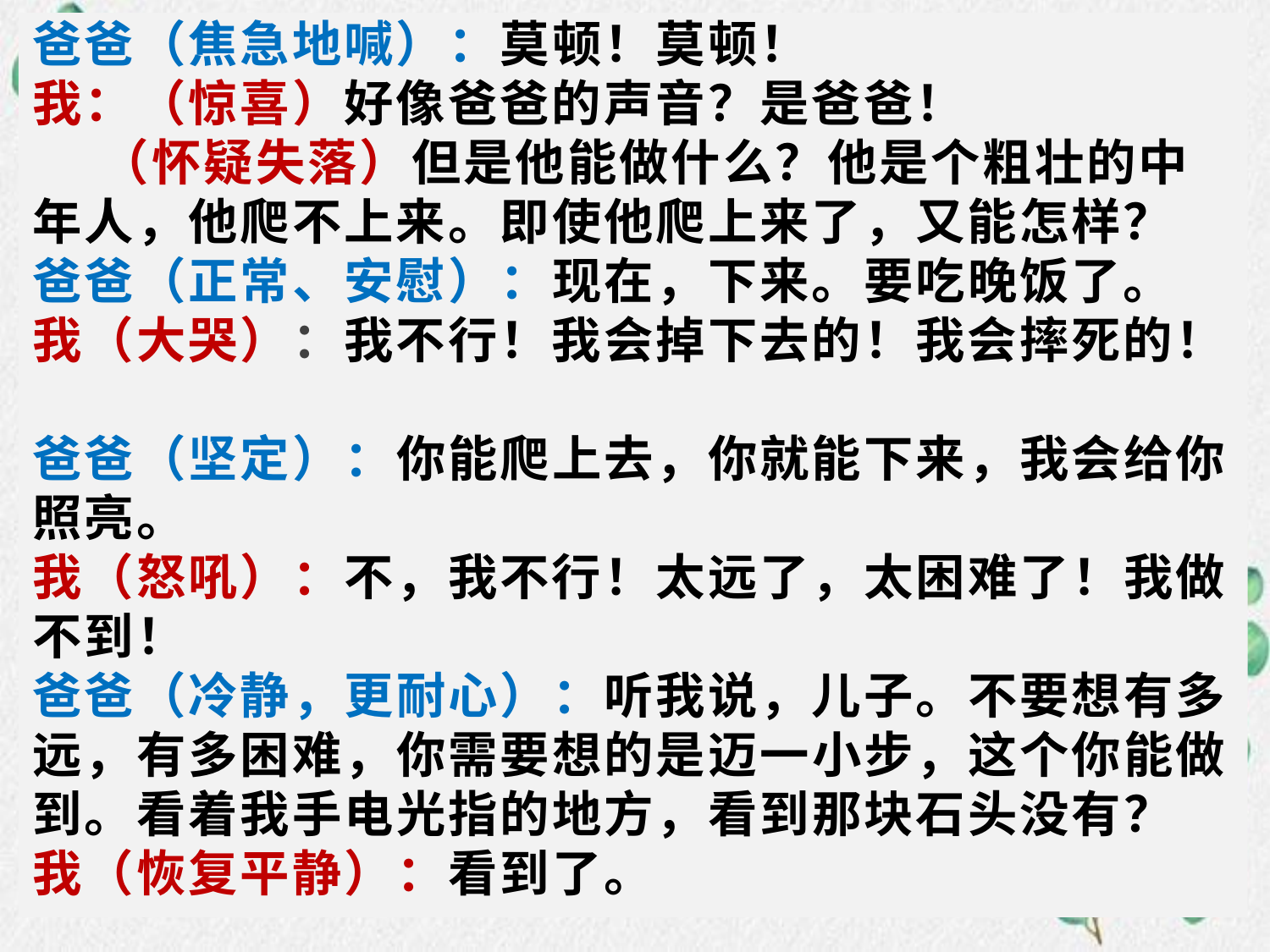

爸爸（焦急地喊）：莫顿！莫顿！
我：（惊喜）好像爸爸的声音？是爸爸！
    （怀疑失落）但是他能做什么？他是个粗壮的中年人，他爬不上来。即使他爬上来了，又能怎样？
爸爸（正常、安慰）：现在，下来。要吃晚饭了。
我（大哭）：我不行！我会掉下去的！我会摔死的！
爸爸（坚定）：你能爬上去，你就能下来，我会给你照亮。
我（怒吼）：不，我不行！太远了，太困难了！我做不到！
爸爸（冷静，更耐心）：听我说，儿子。不要想有多远，有多困难，你需要想的是迈一小步，这个你能做到。看着我手电光指的地方，看到那块石头没有？
我（恢复平静）：看到了。
#